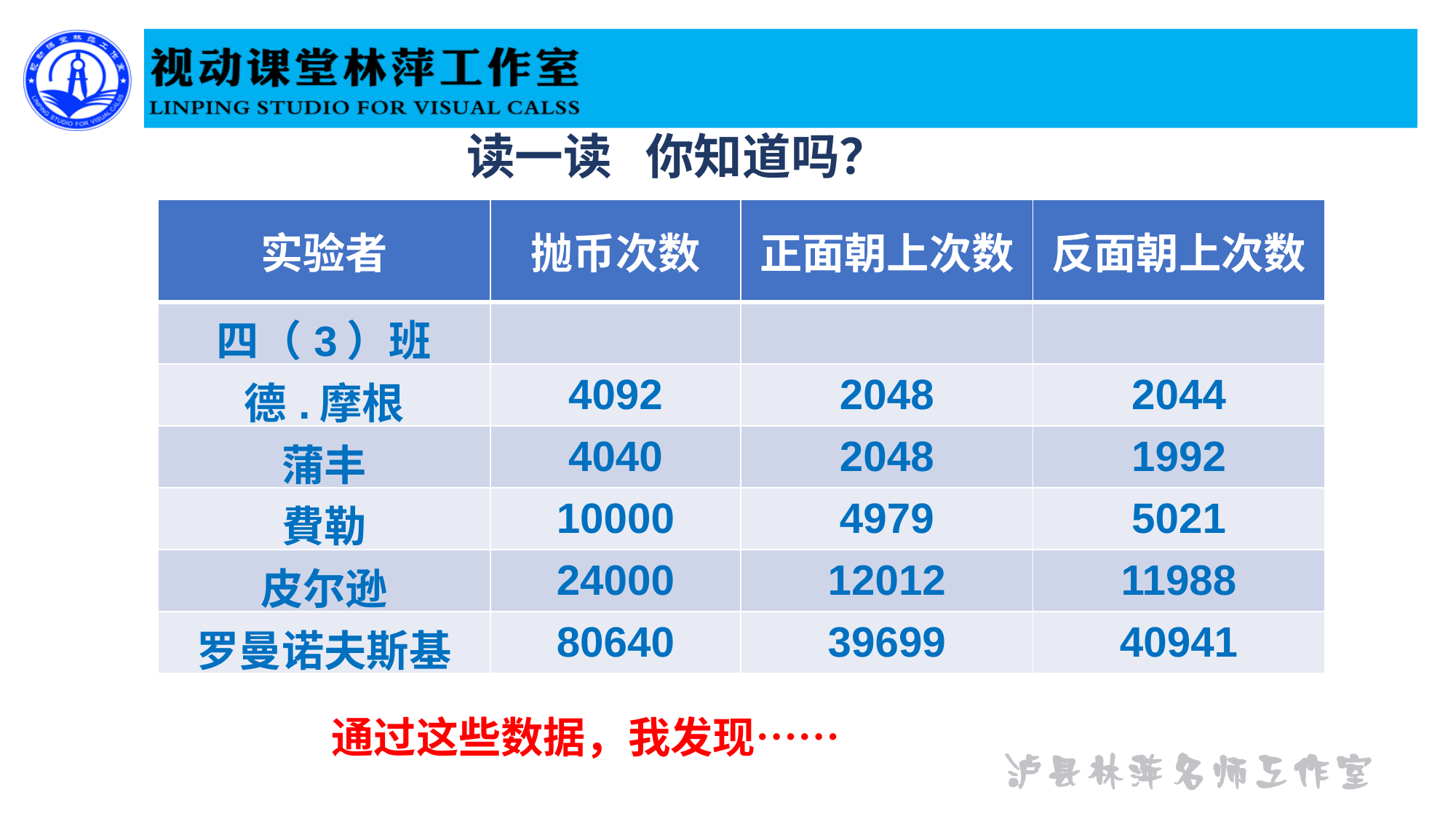

读一读   你知道吗？
| 实验者 | 抛币次数 | 正面朝上次数 | 反面朝上次数 |
| --- | --- | --- | --- |
| 四（3）班 |  |  |  |
| 德.摩根 | 4092 | 2048 | 2044 |
| 蒲丰 | 4040 | 2048 | 1992 |
| 費勒 | 10000 | 4979 | 5021 |
| 皮尔逊 | 24000 | 12012 | 11988 |
| 罗曼诺夫斯基 | 80640 | 39699 | 40941 |
01
通过这些数据，我发现……